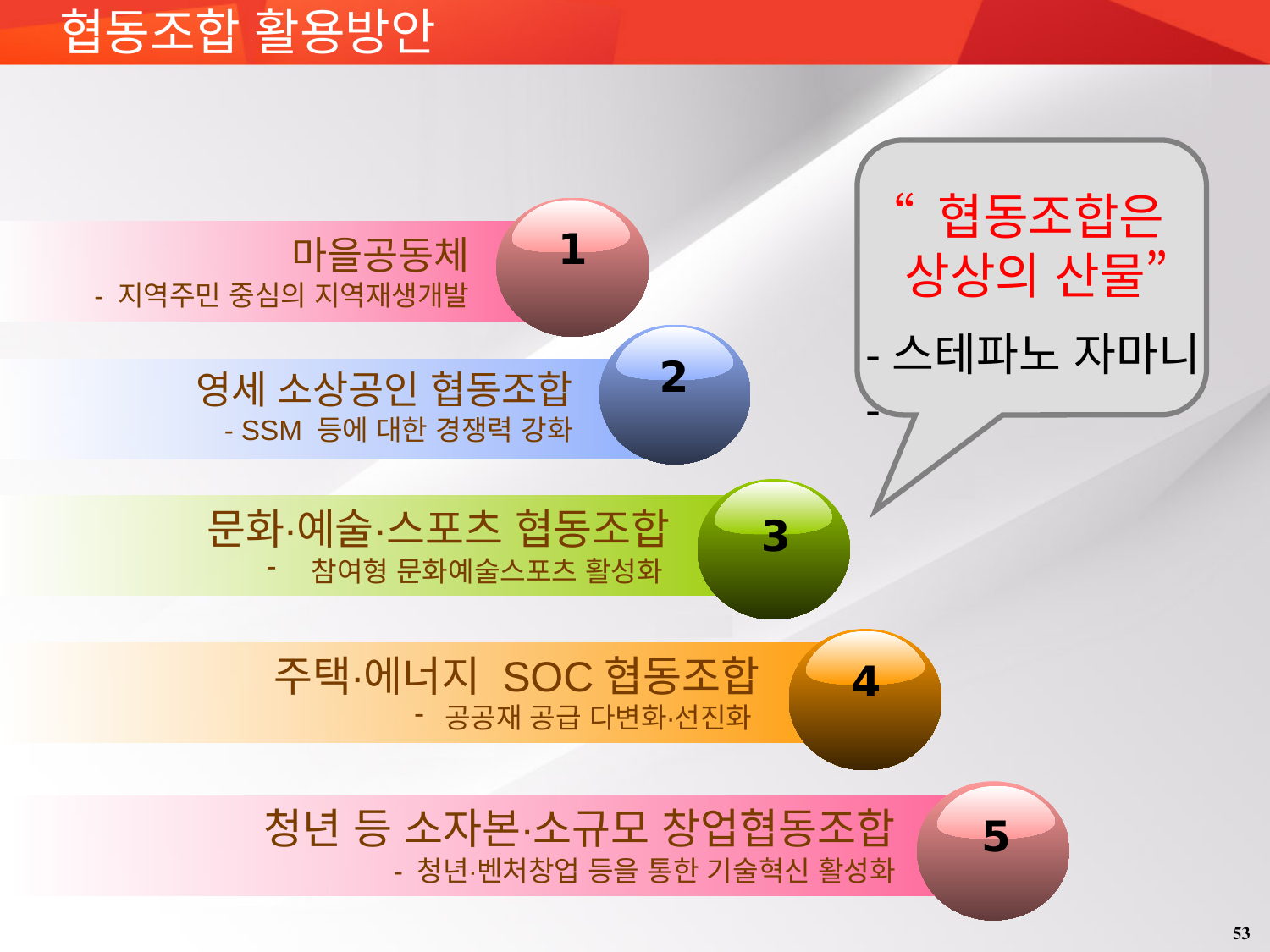

# 협동조합 활용방안

“ 협동조합은
  상상의 산물”

-스테파노 자마니-

1

마을공동체
- 지역주민 중심의 지역재생개발

2
영세 소상공인 협동조합
- SSM 등에 대한 경쟁력 강화

3

문화∙예술∙스포츠 협동조합
 참여형 문화예술스포츠 활성화

주택∙에너지 SOC협동조합
공공재 공급 다변화∙선진화
4

청년 등 소자본∙소규모 창업협동조합
- 청년∙벤처창업 등을 통한 기술혁신 활성화
5